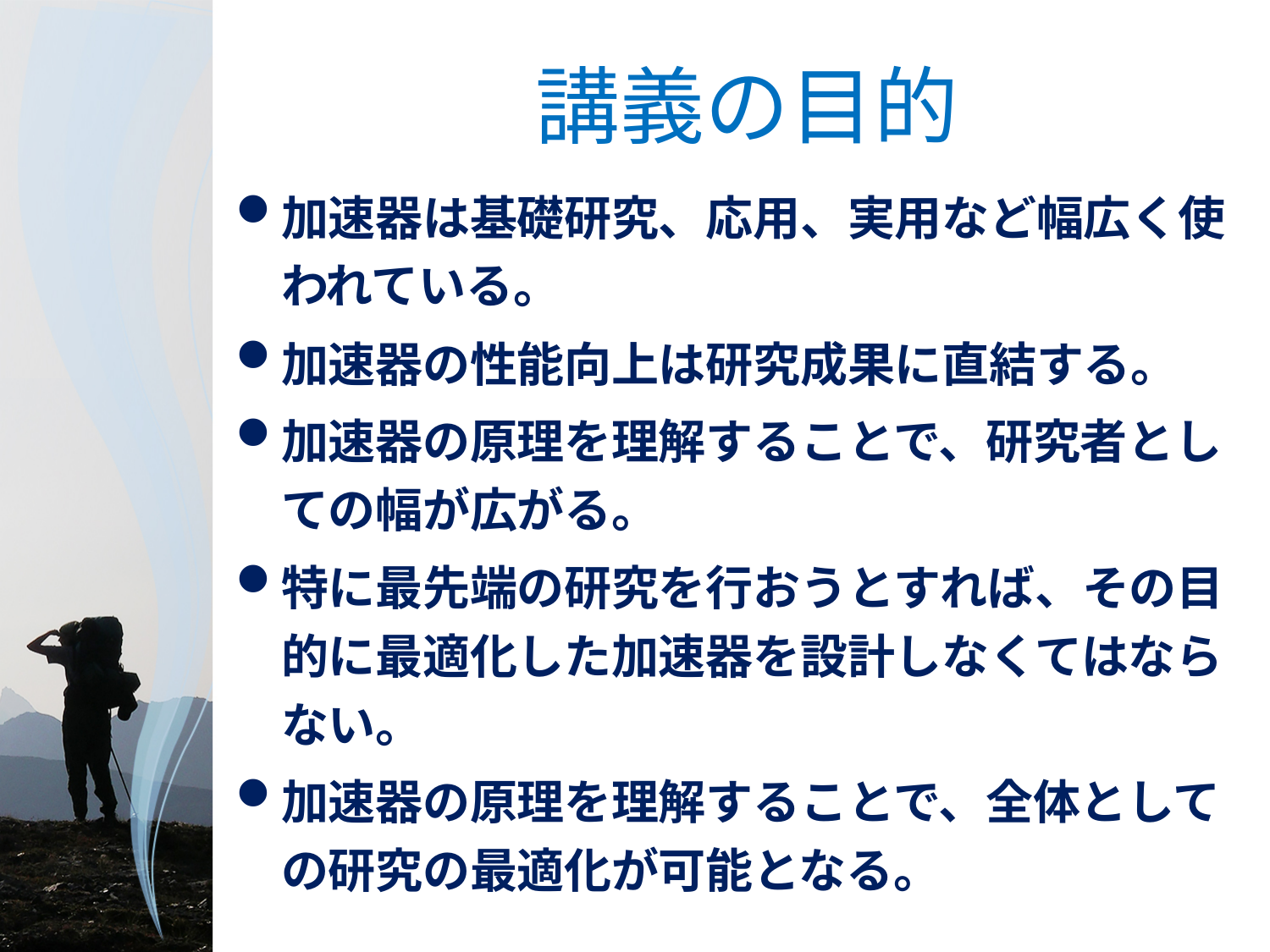

# 講義の目的
加速器は基礎研究、応用、実用など幅広く使われている。
加速器の性能向上は研究成果に直結する。
加速器の原理を理解することで、研究者としての幅が広がる。
特に最先端の研究を行おうとすれば、その目的に最適化した加速器を設計しなくてはならない。
加速器の原理を理解することで、全体としての研究の最適化が可能となる。